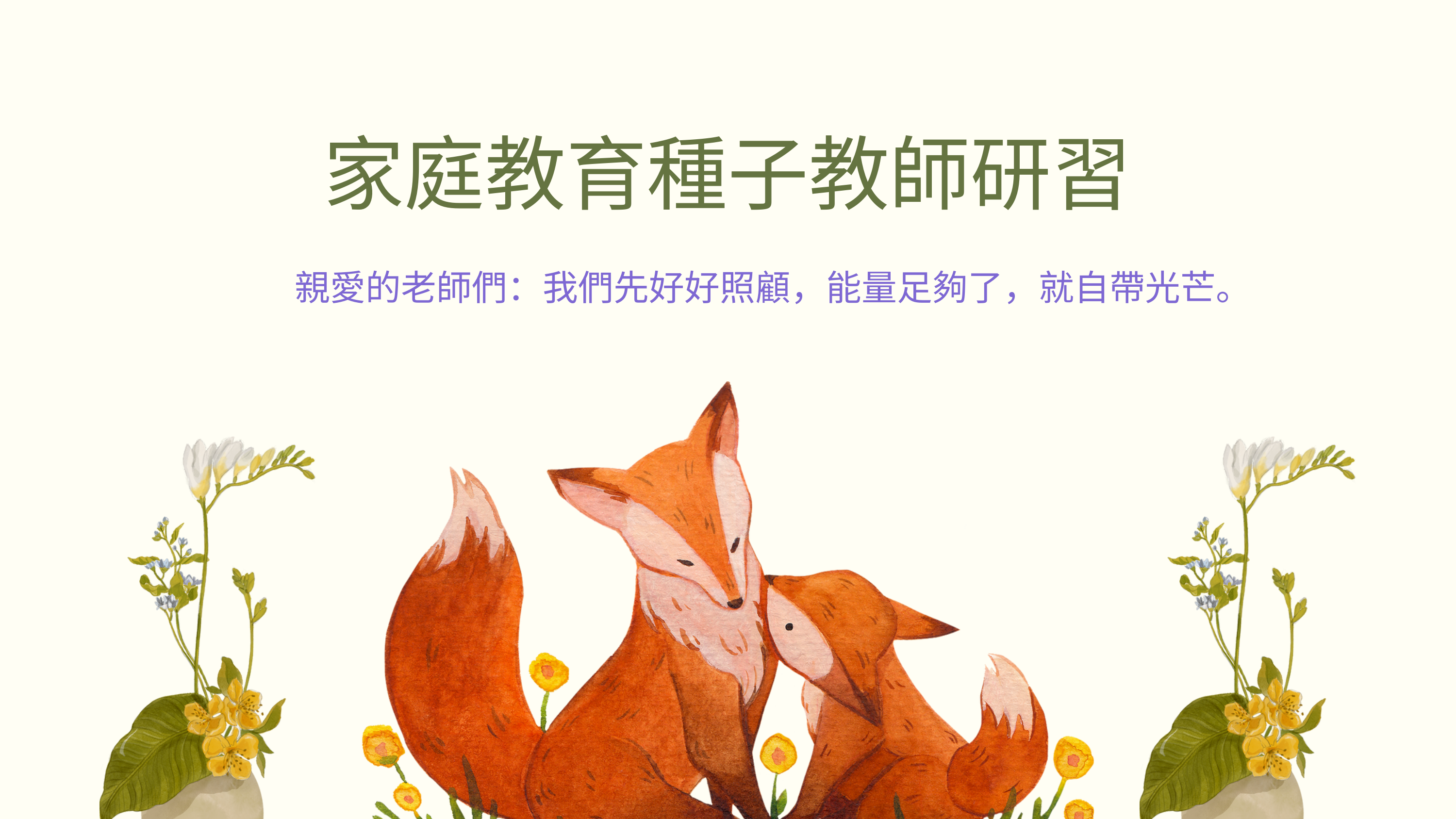

家庭教育種子教師研習
親愛的老師們：我們先好好照顧，能量足夠了，就自帶光芒。